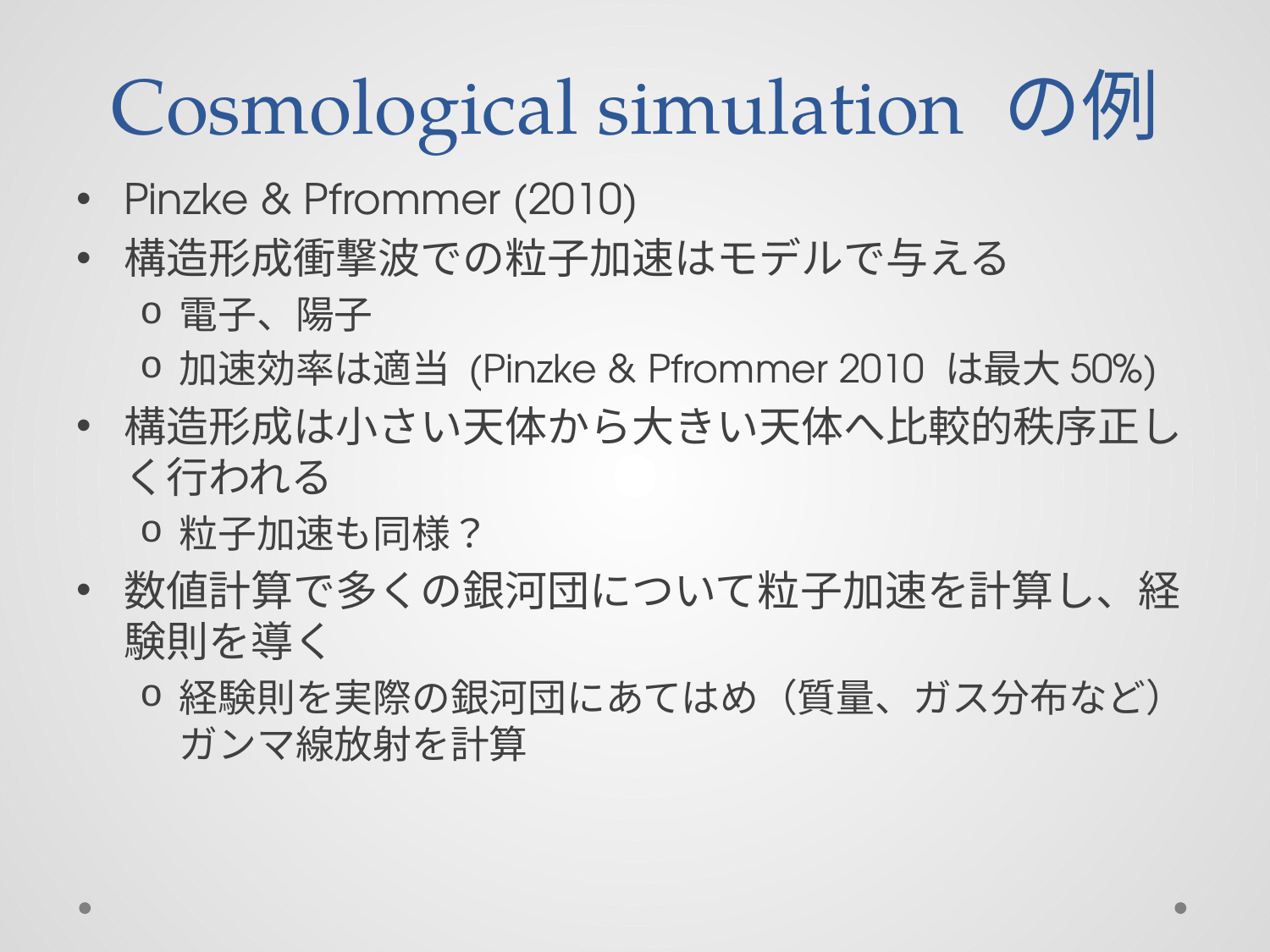

# Cosmological simulation の例
Pinzke & Pfrommer (2010)
構造形成衝撃波での粒子加速はモデルで与える
電子、陽子
加速効率は適当 (Pinzke & Pfrommer 2010 は最大50%)
構造形成は小さい天体から大きい天体へ比較的秩序正しく行われる
粒子加速も同様？
数値計算で多くの銀河団について粒子加速を計算し、経験則を導く
経験則を実際の銀河団にあてはめ（質量、ガス分布など）ガンマ線放射を計算